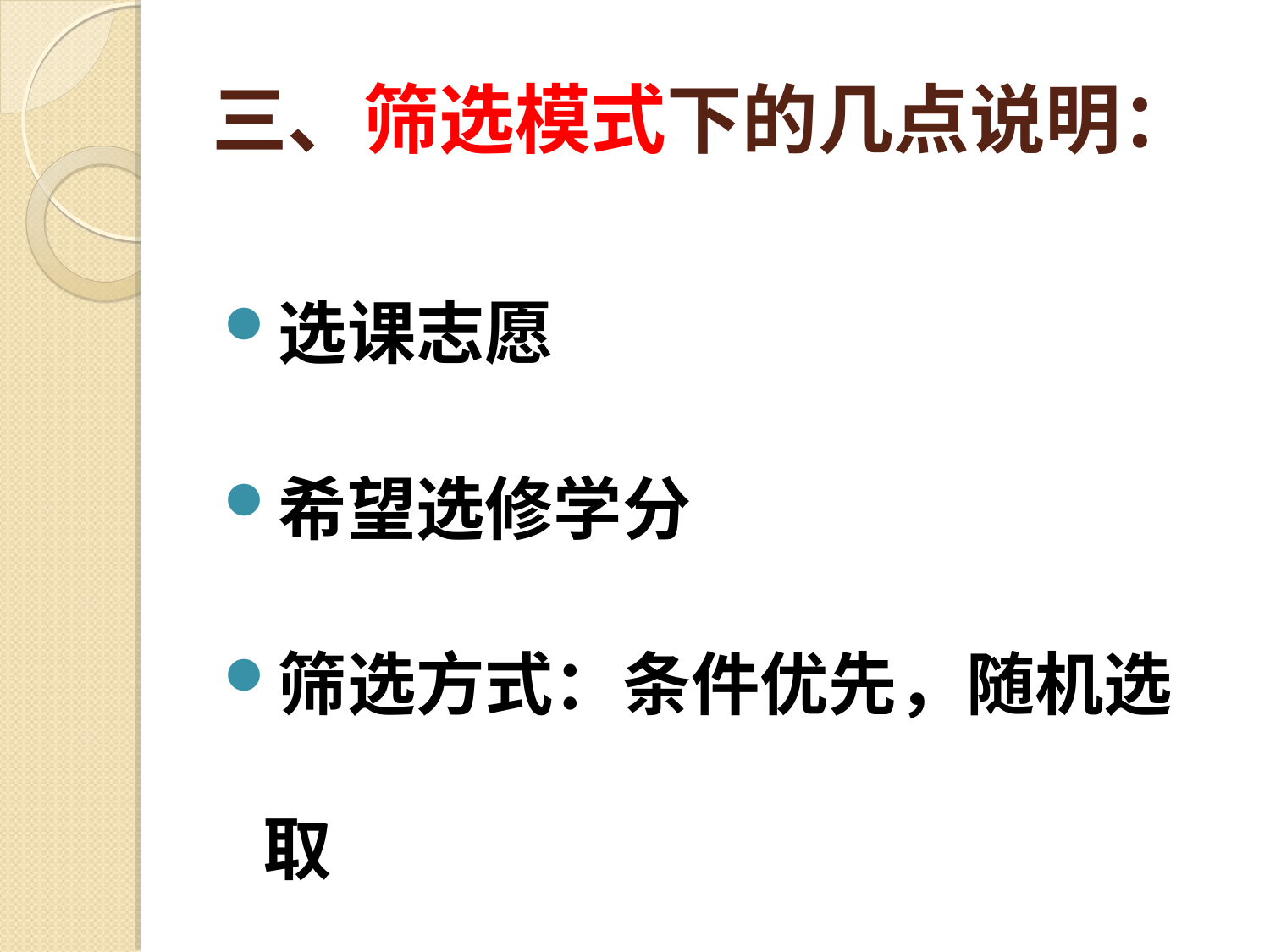

三、筛选模式下的几点说明：
选课志愿
希望选修学分
筛选方式：条件优先，随机选取